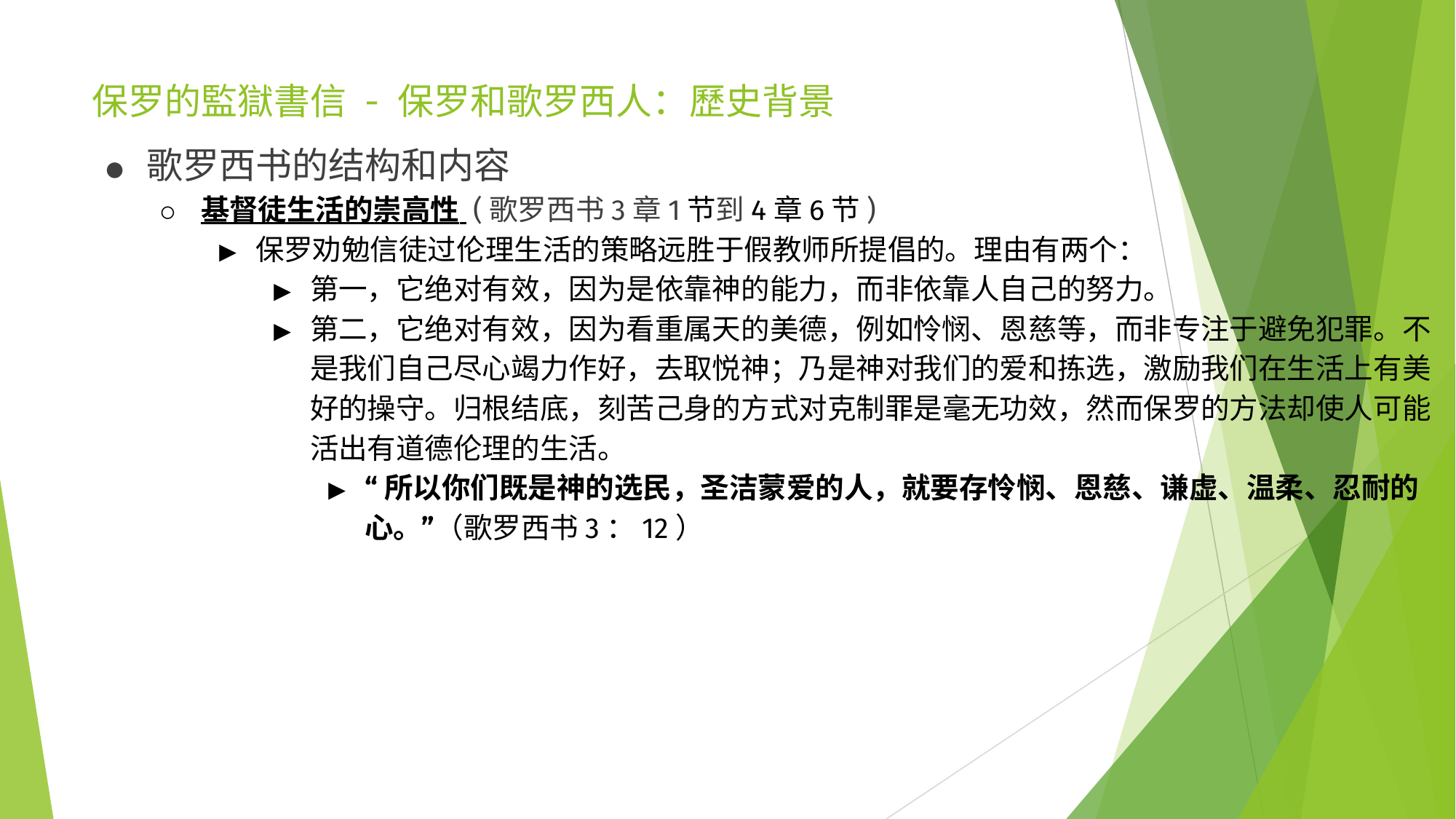

# 保罗的監獄書信 - 保罗和歌罗西人：歷史背景
歌罗西书的结构和内容
基督徒生活的崇高性 (歌罗西书3章1节到4章6节)
保罗劝勉信徒过伦理生活的策略远胜于假教师所提倡的。理由有两个：
第一，它绝对有效，因为是依靠神的能力，而非依靠人自己的努力。
第二，它绝对有效，因为看重属天的美德，例如怜悯、恩慈等，而非专注于避免犯罪。不是我们自己尽心竭力作好，去取悦神；乃是神对我们的爱和拣选，激励我们在生活上有美好的操守。归根结底，刻苦己身的方式对克制罪是毫无功效，然而保罗的方法却使人可能活出有道德伦理的生活。
“所以你们既是神的选民，圣洁蒙爱的人，就要存怜悯、恩慈、谦虚、温柔、忍耐的心。”（歌罗西书3：12）